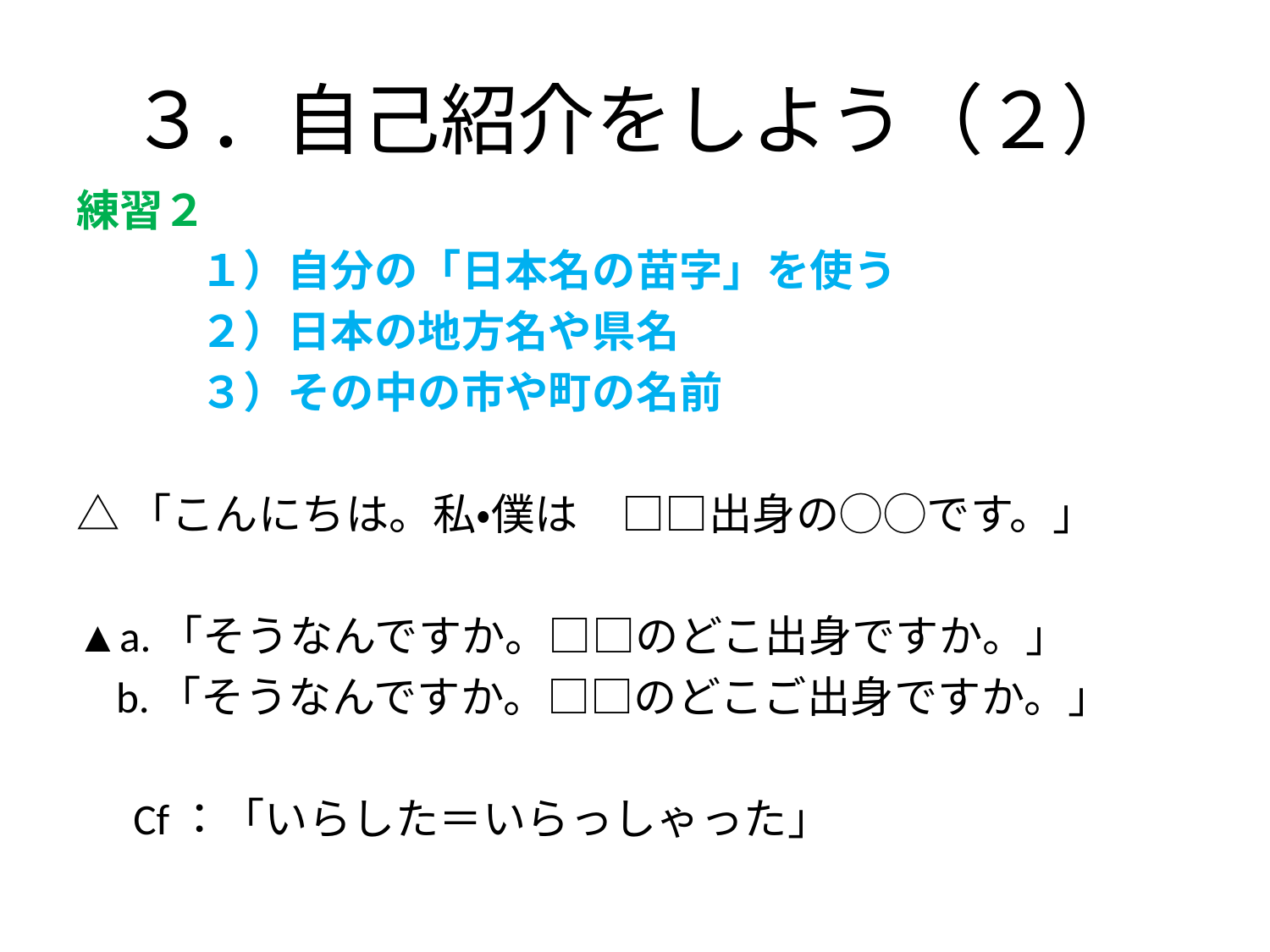

# ３．自己紹介をしよう（２）
練習２
１）自分の「日本名の苗字」を使う
２）日本の地方名や県名
３）その中の市や町の名前

△「こんにちは。私・僕は　□□出身の◯◯です。」

▲a.「そうなんですか。□□のどこ出身ですか。」
    b.「そうなんですか。□□のどこご出身ですか。」

Cf：「いらした＝いらっしゃった」